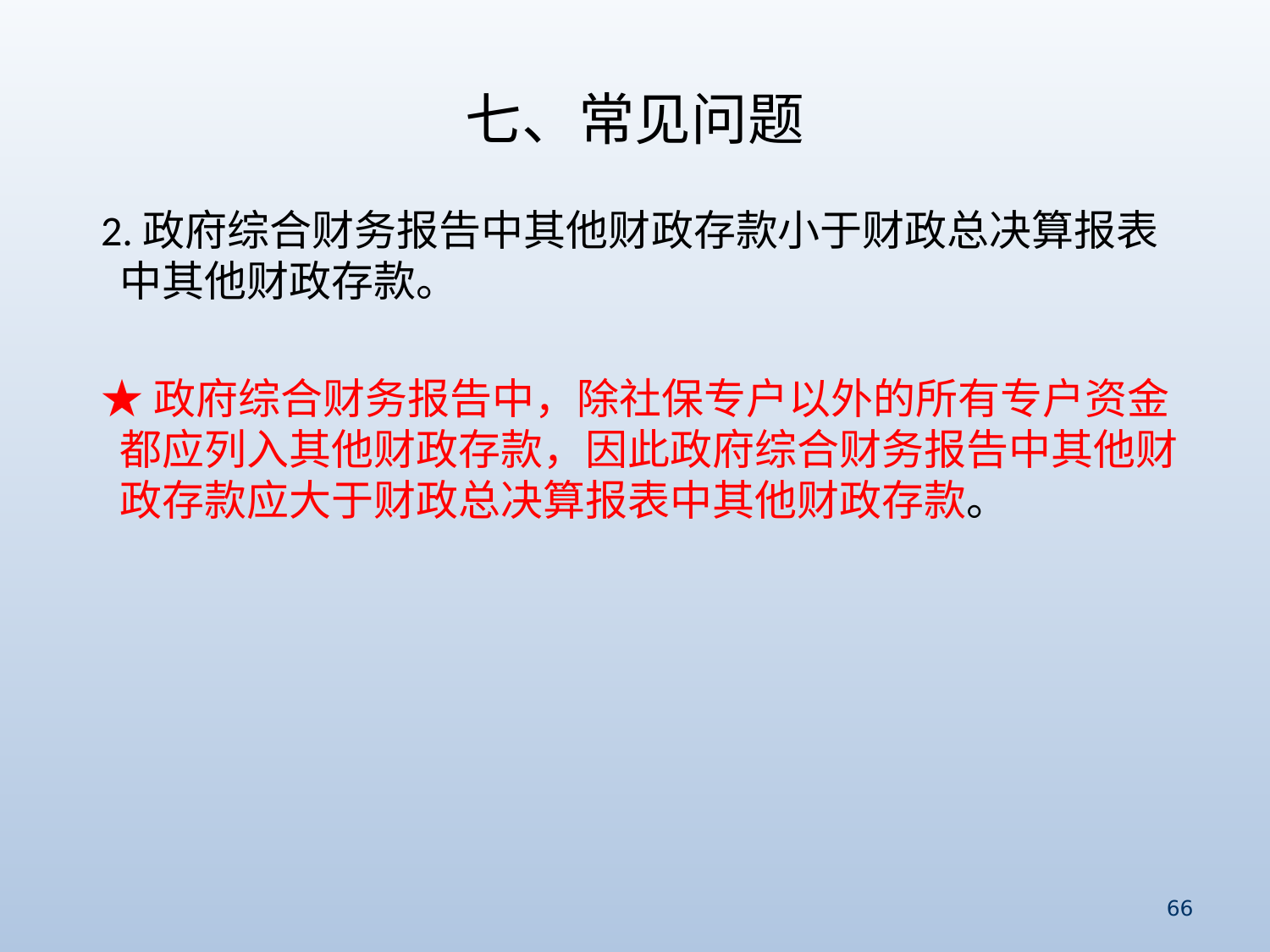

# 七、常见问题
   2.政府综合财务报告中其他财政存款小于财政总决算报表中其他财政存款。

   ★政府综合财务报告中，除社保专户以外的所有专户资金都应列入其他财政存款，因此政府综合财务报告中其他财政存款应大于财政总决算报表中其他财政存款。
66